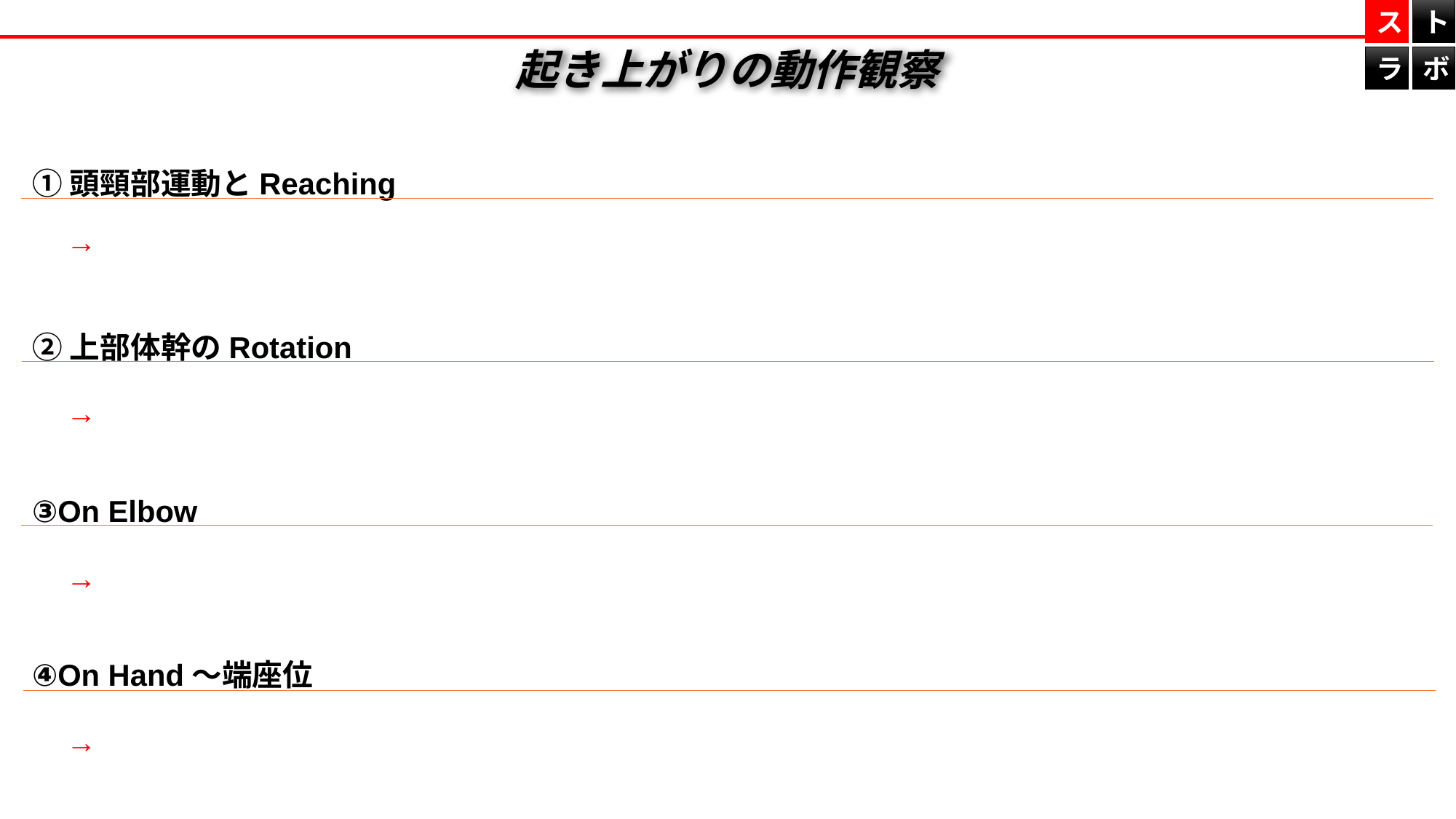

ス
ト
ラ
ボ
起き上がりの動作観察
①頭頸部運動とReaching

②上部体幹のRotation

③On Elbow

④On Hand～端座位

→
→
→
→